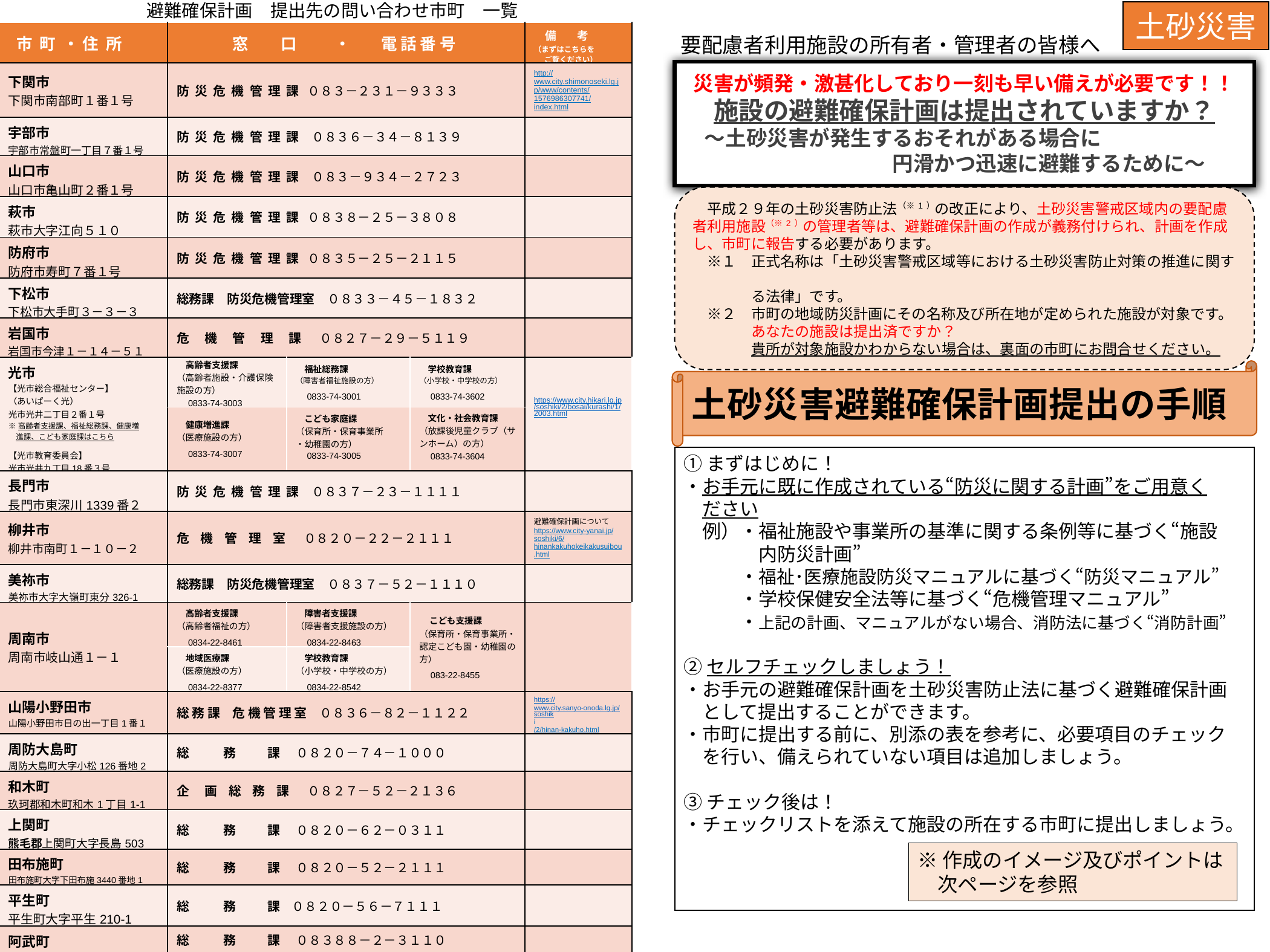

避難確保計画　提出先の問い合わせ市町　一覧
土砂災害
| 市 町 ・ 住 所 | 窓　　口　 ・　 電 話 番 号 |  |  | 備 考 （まずはこちらを ご覧ください） |
| --- | --- | --- | --- | --- |
| 下関市 下関市南部町１番１号 | 防 災 危 機 管 理 課 ０８３－２３１－９３３３ |  |  | http://www.city.shimonoseki.lg.jp/www/contents/1576986307741/index.html |
| 宇部市 宇部市常盤町一丁目７番１号 | 防 災 危 機 管 理 課　０８３６－３４－８１３９ |  |  |  |
| 山口市 山口市亀山町２番１号 | 防 災 危 機 管 理 課　０８３－９３４－２７２３ |  |  |  |
| 萩市 萩市大字江向５１０ | 防 災 危 機 管 理 課 ０８３８－２５－３８０８ |  |  |  |
| 防府市 防府市寿町７番１号 | 防 災 危 機 管 理 課 ０８３５－２５－２１１５ |  |  |  |
| 下松市 下松市大手町３－３－３ | 総務課　防災危機管理室　０８３３－４５－１８３２ |  |  |  |
| 岩国市 岩国市今津１－１４－５１ | 危　 機　 管 　理 　課　 ０８２７－２９－５１１９ |  |  |  |
| 光市 【光市総合福祉センター】 （あいぱーく光） 光市光井二丁目２番１号 ※高齢者支援課、福祉総務課、健康増 　進課、こども家庭課はこちら 【光市教育委員会】 光市光井九丁目18番３号 ※学校教育課、文化・社会教育課はこちら | 高齢者支援課 （高齢者施設・介護保険施設の方） 　0833-74-3003 | 福祉総務課 （障害者福祉施設の方） 　 　0833-74-3001 | 学校教育課 （小学校・中学校の方） 　 　0833-74-3602 | https://www.city.hikari.lg.jp/soshiki/2/bosai/kurashi/1/2003.html |
|  | 健康増進課 （医療施設の方） 　0833-74-3007 | こども家庭課 （保育所・保育事業所 ・幼稚園の方） 　0833-74-3005 | 文化・社会教育課 （放課後児童クラブ（サンホーム）の方） 　0833-74-3604 |  |
| 長門市 長門市東深川1339番２ | 防 災 危 機 管 理 課　０８３７－２３－１１１１ |  |  |  |
| 柳井市 柳井市南町１－１０－２ | 危 機 管 理 室　 ０８２０－２２－２１１１ |  |  | 避難確保計画について https://www.city-yanai.jp/soshiki/6/hinankakuhokeikakusuibou.html |
| 美祢市 美祢市大字大嶺町東分326-1 | 総務課　防災危機管理室　０８３７－５２－１１１０ |  |  |  |
| 周南市 周南市岐山通１－１ | 高齢者支援課 （高齢者福祉の方） 　 　0834-22-8461 | 障害者支援課 （障害者支援施設の方） 　 　0834-22-8463 | こども支援課 （保育所・保育事業所・認定こども園・幼稚園の方） 　 　083-22-8455 |  |
|  | 地域医療課 （医療施設の方） 　0834-22-8377 | 学校教育課 （小学校・中学校の方） 　 　0834-22-8542 |  |  |
| 山陽小野田市 山陽小野田市日の出一丁目1番１ | 総 務 課　危 機 管 理 室　０８３６－８２－１１２２ |  |  | https://www.city.sanyo-onoda.lg.jp/soshiki /2/hinan-kakuho.html |
| 周防大島町 周防大島町大字小松126番地2 | 総 務 課　 ０８２０－７４－１０００ |  |  |  |
| 和木町 玖珂郡和木町和木1丁目1-1 | 企　 画 総 務 課　 ０８２７－５２－２１３６ |  |  |  |
| 上関町 熊毛郡上関町大字長島503 | 総 務 課 　０８２０－６２－０３１１ |  |  |  |
| 田布施町 田布施町大字下田布施3440番地1 | 総 務 課 　０８２０－５２－２１１１ |  |  |  |
| 平生町 平生町大字平生210-1 | 総 務 課 ０８２０－５６－７１１１ |  |  |  |
| 阿武町 阿武町大字奈古2636 | 総 務 課 　０８３８８－２－３１１０ |  |  |  |
要配慮者利用施設の所有者・管理者の皆様へ
災害が頻発・激甚化しており一刻も早い備えが必要です！！
施設の避難確保計画は提出されていますか？
　～土砂災害が発生するおそれがある場合に
　　　　　　　　　　円滑かつ迅速に避難するために～
　平成２９年の土砂災害防止法（※1）の改正により、土砂災害警戒区域内の要配慮者利用施設（※2）の管理者等は、避難確保計画の作成が義務付けられ、計画を作成し、市町に報告する必要があります。
　※１　正式名称は「土砂災害警戒区域等における土砂災害防止対策の推進に関す
　　　　る法律」です。
　※２　市町の地域防災計画にその名称及び所在地が定められた施設が対象です。
　　　　あなたの施設は提出済ですか？
　　　　貴所が対象施設かわからない場合は、裏面の市町にお問合せください。
土砂災害避難確保計画提出の手順
①まずはじめに！
・お手元に既に作成されている“防災に関する計画”をご用意く
　ださい
　例）・福祉施設や事業所の基準に関する条例等に基づく“施設
　　　　内防災計画”
　　　・福祉･医療施設防災マニュアルに基づく“防災マニュアル”
　　　・学校保健安全法等に基づく“危機管理マニュアル”
　　　・上記の計画、マニュアルがない場合、消防法に基づく“消防計画”

②セルフチェックしましょう！
・お手元の避難確保計画を土砂災害防止法に基づく避難確保計画
　として提出することができます。
・市町に提出する前に、別添の表を参考に、必要項目のチェック
　を行い、備えられていない項目は追加しましょう。

③チェック後は！
・チェックリストを添えて施設の所在する市町に提出しましょう。

※作成のイメージ及びポイントは
　次ページを参照